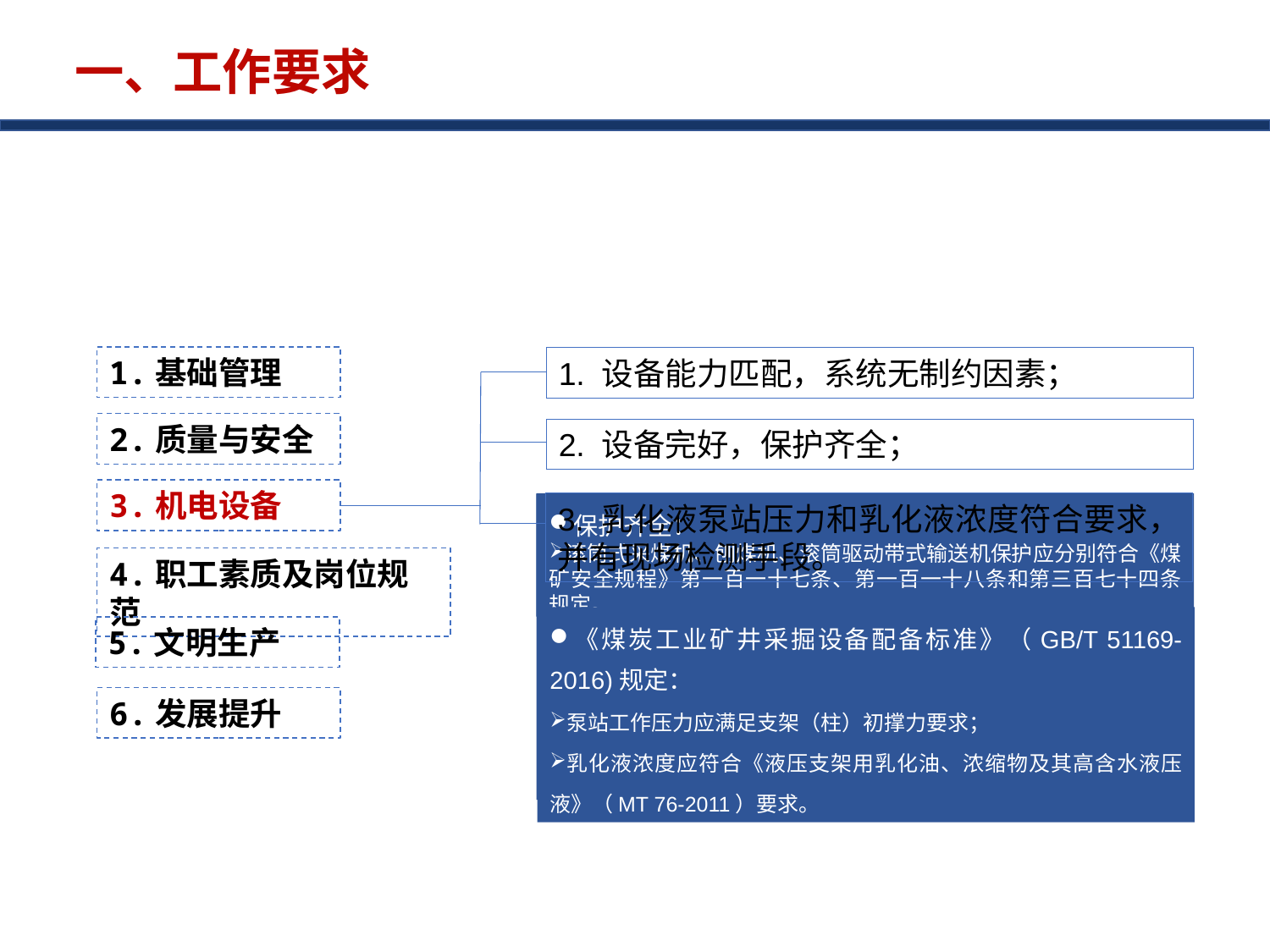

一、工作要求

1.基础管理
2.质量与安全
3.机电设备
4.职工素质及岗位规范
5.文明生产
6.发展提升
1. 设备能力匹配，系统无制约因素；
2. 设备完好，保护齐全；
3. 乳化液泵站压力和乳化液浓度符合要求，并有现场检测手段。
保护齐全：
滚筒式采煤机、刨煤机、滚筒驱动带式输送机保护应分别符合《煤矿安全规程》第一百一十七条、第一百一十八条和第三百七十四条规定。
采（刨）煤机、带式输送机、刮板输送机、转载机、破碎机控制设备电气保护应符合《煤矿安全规程》第四百五十一条、第四百五十二条、第四百五十三条和《煤矿井下供配电设计规范》（GB/T 50417-2017）8.1 条规定。
接地线安设应符合《煤矿安全规程》第四百七十八条、第四百七十九条、第四百八十条和《煤矿井下保护接地装置的安装、检查、测定工作细则》要求。
设备完好：
液压支架、单体液压支柱、乳化液泵站、滚筒式采煤机、刮板输送机、转载机、胶带输送机符合《煤矿矿井机电设备完好标准》。
《煤炭工业矿井采掘设备配备标准》（GB/T 51169-2016)规定：
泵站工作压力应满足支架（柱）初撑力要求；
乳化液浓度应符合《液压支架用乳化油、浓缩物及其高含水液压液》（MT 76-2011）要求。